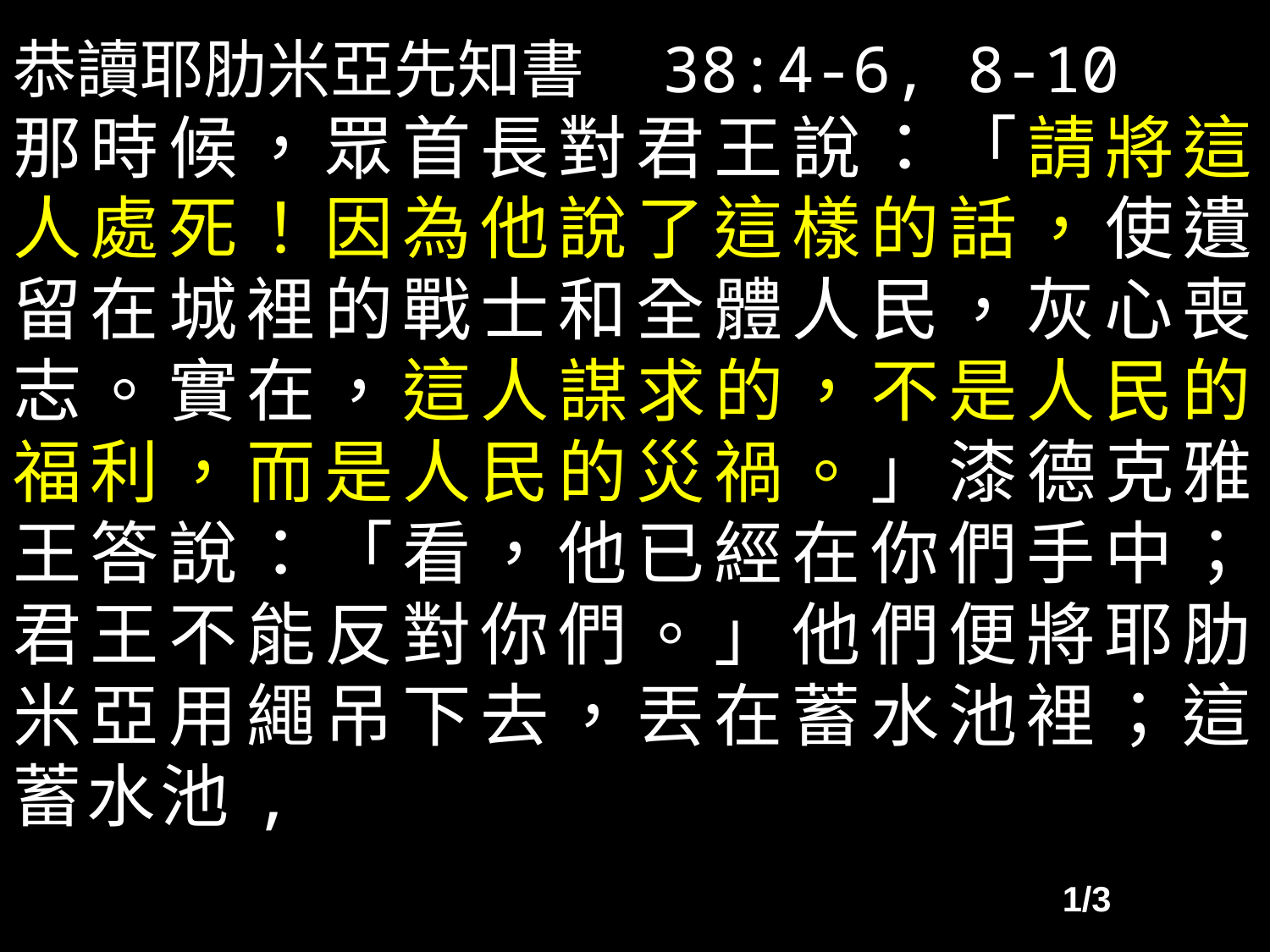

恭讀耶肋米亞先知書　38:4-6, 8-10
那時候，眾首長對君王說：「請將這人處死！因為他說了這樣的話，使遺留在城裡的戰士和全體人民，灰心喪志。實在，這人謀求的，不是人民的福利，而是人民的災禍。」漆德克雅王答說：「看，他已經在你們手中；君王不能反對你們。」他們便將耶肋米亞用繩吊下去，丟在蓄水池裡；這蓄水池,
1/3